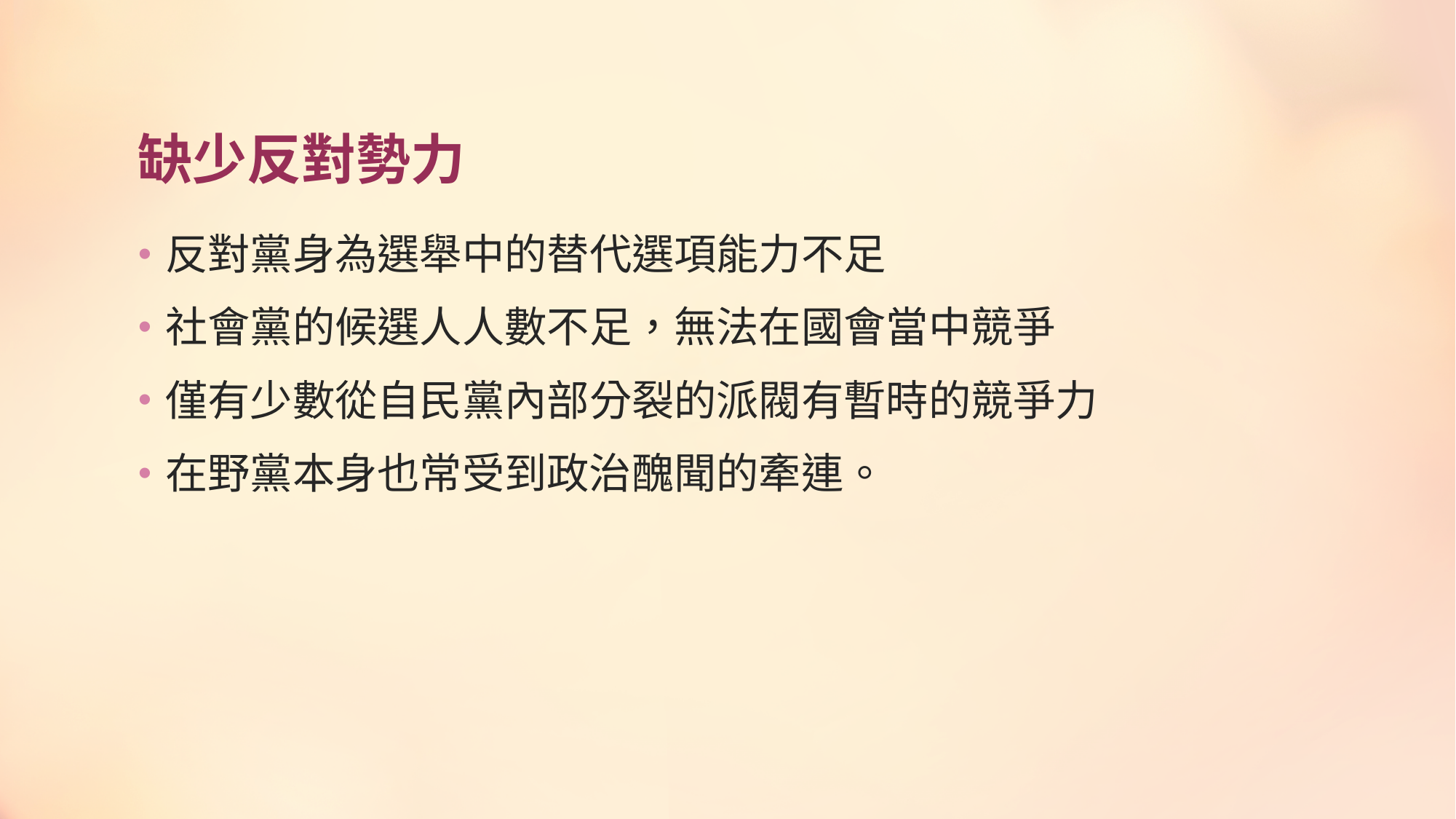

# 缺少反對勢力
反對黨身為選舉中的替代選項能力不足
社會黨的候選人人數不足，無法在國會當中競爭
僅有少數從自民黨內部分裂的派閥有暫時的競爭力
在野黨本身也常受到政治醜聞的牽連。